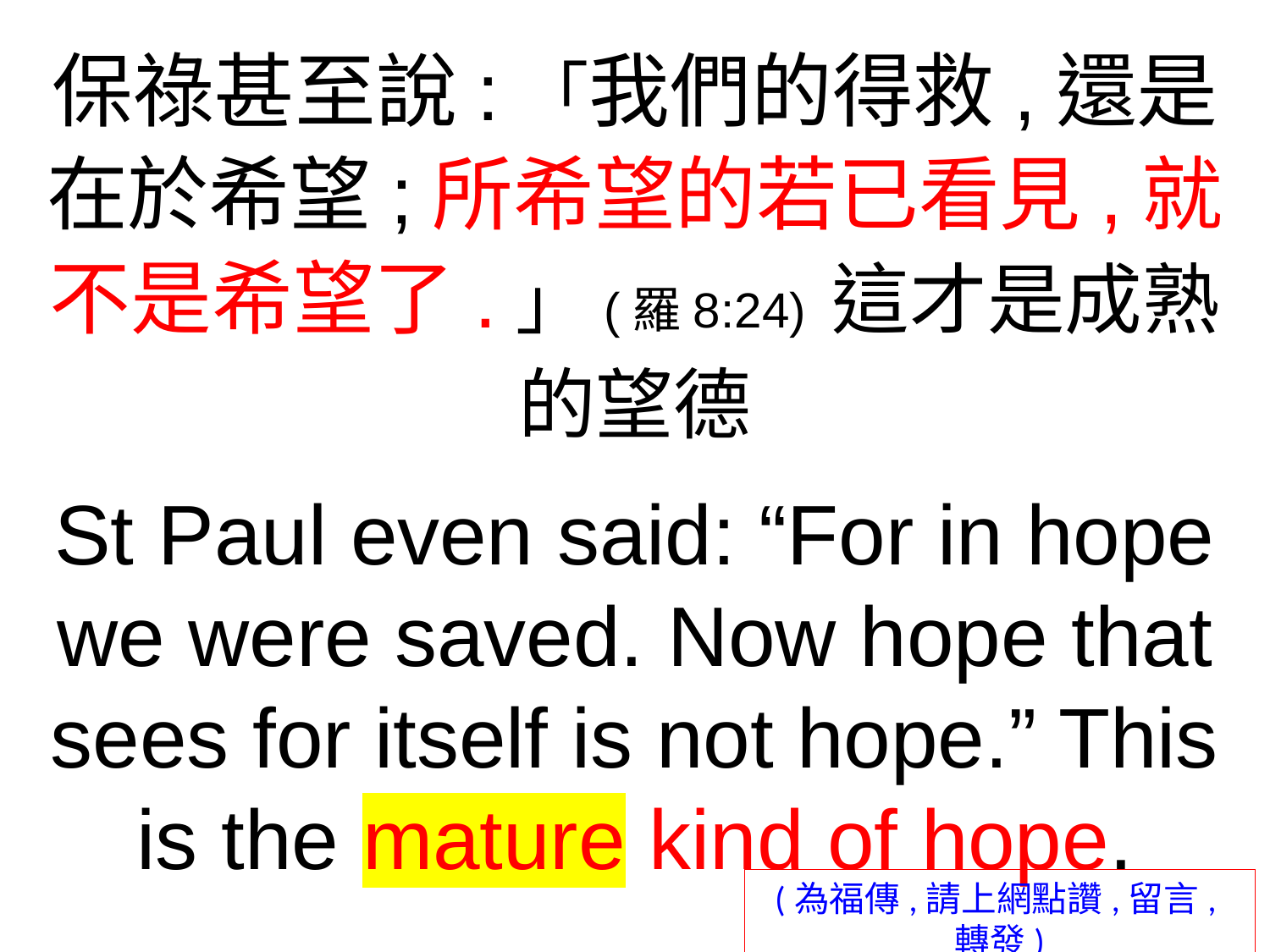

保祿甚至說:「我們的得救,還是在於希望;所希望的若已看見,就不是希望了.」(羅8:24) 這才是成熟的望德
St Paul even said: “For in hope we were saved. Now hope that sees for itself is not hope.” This is the mature kind of hope.
(為福傳,請上網點讚,留言,轉發)